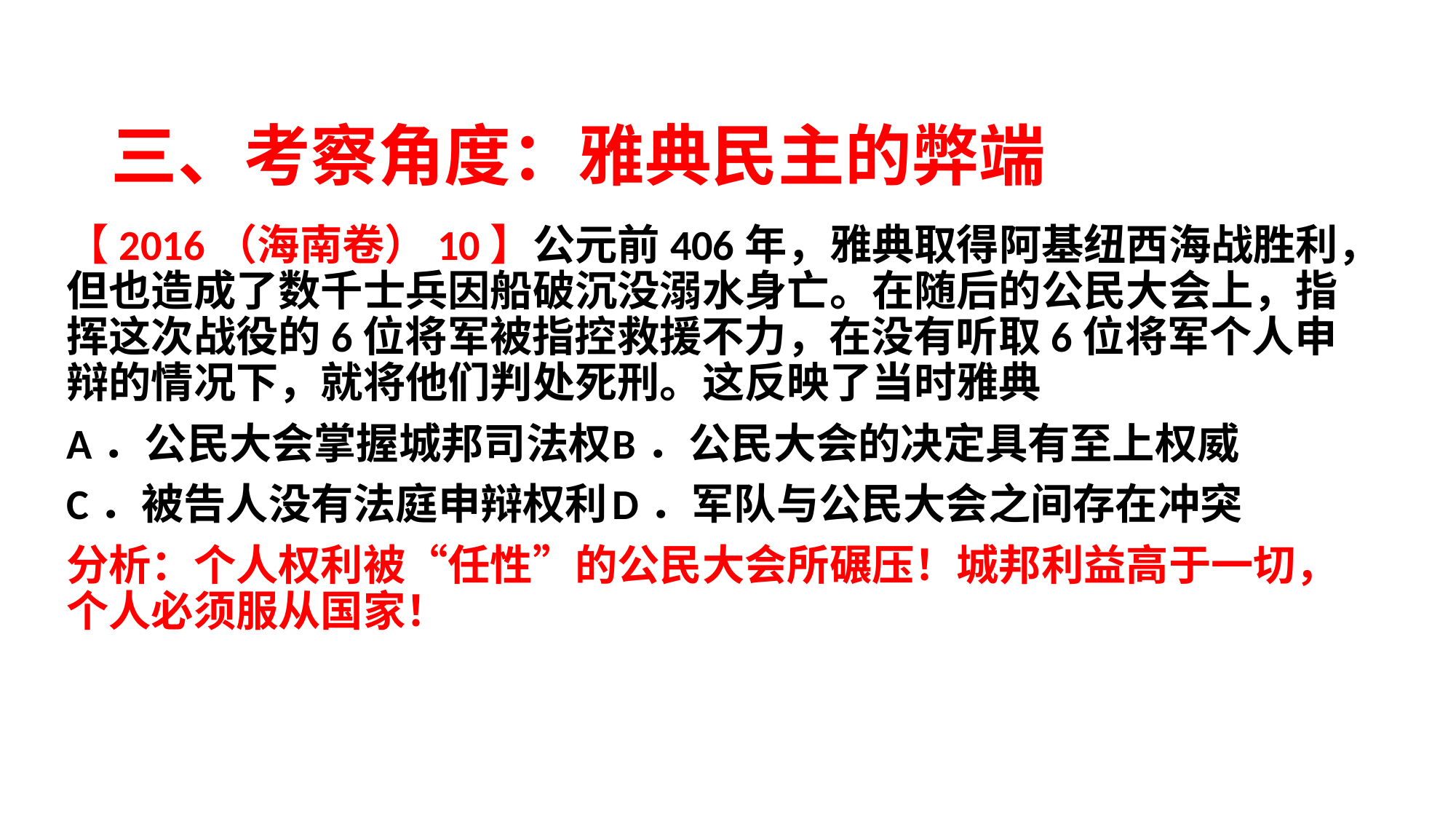

# 三、考察角度：雅典民主的弊端
【2016（海南卷）10】公元前406年，雅典取得阿基纽西海战胜利，但也造成了数千士兵因船破沉没溺水身亡。在随后的公民大会上，指挥这次战役的6位将军被指控救援不力，在没有听取6位将军个人申辩的情况下，就将他们判处死刑。这反映了当时雅典
A．公民大会掌握城邦司法权	B．公民大会的决定具有至上权威
C．被告人没有法庭申辩权利	D．军队与公民大会之间存在冲突
分析：个人权利被“任性”的公民大会所碾压！城邦利益高于一切，个人必须服从国家！